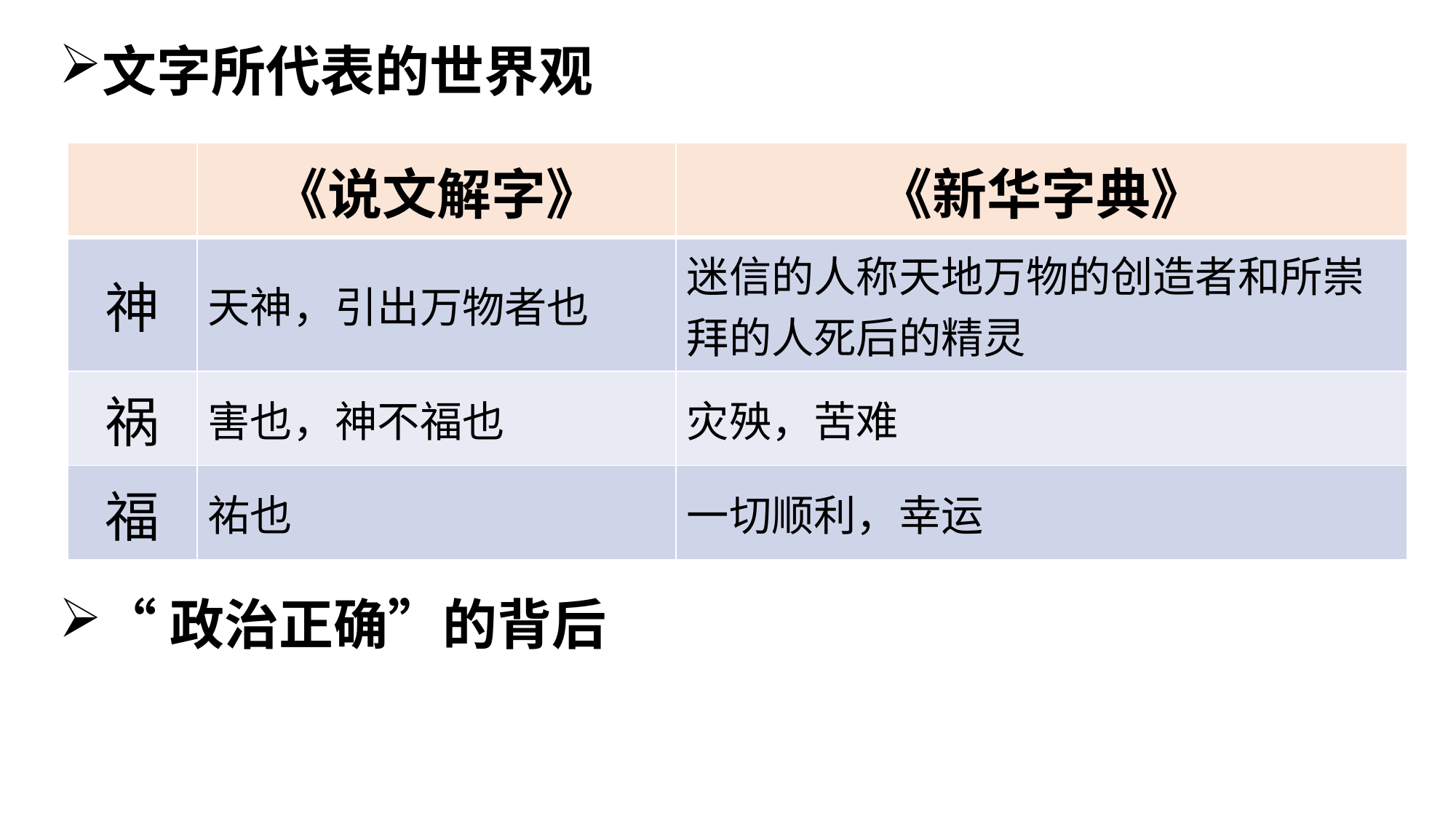

文字所代表的世界观

“政治正确”的背后
|  | 《说文解字》 | 《新华字典》 |
| --- | --- | --- |
| 神 | 天神，引出万物者也 | 迷信的人称天地万物的创造者和所崇拜的人死后的精灵 |
| 祸 | 害也，神不福也 | 灾殃，苦难 |
| 福 | 祐也 | 一切顺利，幸运 |